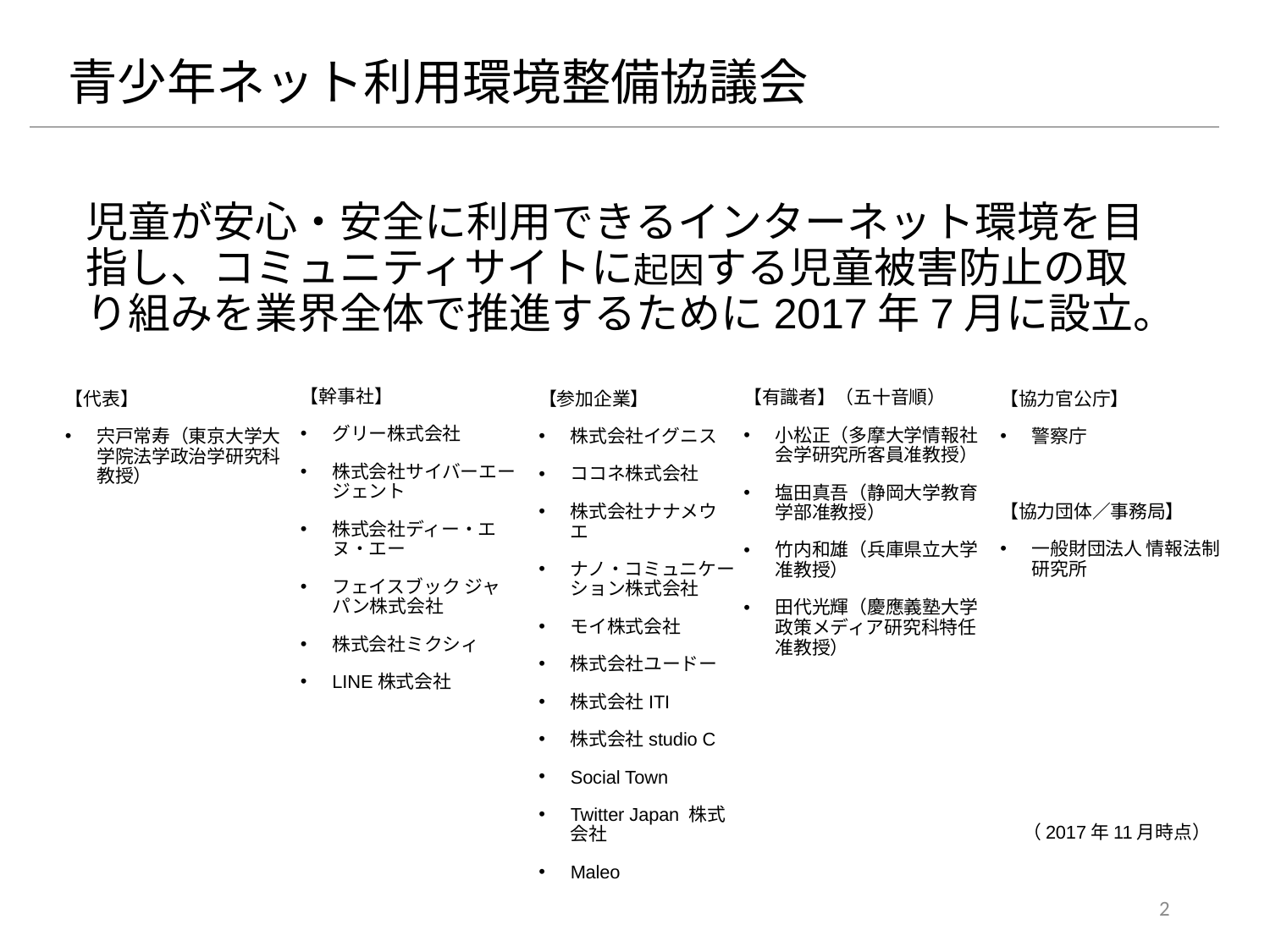

# 青少年ネット利用環境整備協議会
児童が安心・安全に利用できるインターネット環境を目指し、コミュニティサイトに起因する児童被害防止の取り組みを業界全体で推進するために2017年7月に設立。

【幹事社】
グリー株式会社
株式会社サイバーエージェント
株式会社ディー・エヌ・エー
フェイスブック ジャパン株式会社
株式会社ミクシィ
LINE株式会社

【有識者】（五十音順）
小松正（多摩大学情報社会学研究所客員准教授）
塩田真吾（静岡大学教育学部准教授）
竹内和雄（兵庫県立大学准教授）
田代光輝（慶應義塾大学政策メディア研究科特任准教授）

【代表】
宍戸常寿（東京大学大学院法学政治学研究科教授）

【参加企業】
株式会社イグニス
ココネ株式会社
株式会社ナナメウエ
ナノ・コミュニケーション株式会社
モイ株式会社
株式会社ユードー
株式会社ITI
株式会社studio C
Social Town
Twitter Japan 株式会社
Maleo

【協力官公庁】
警察庁

【協力団体／事務局】
一般財団法人 情報法制研究所

（2017年11月時点）
2